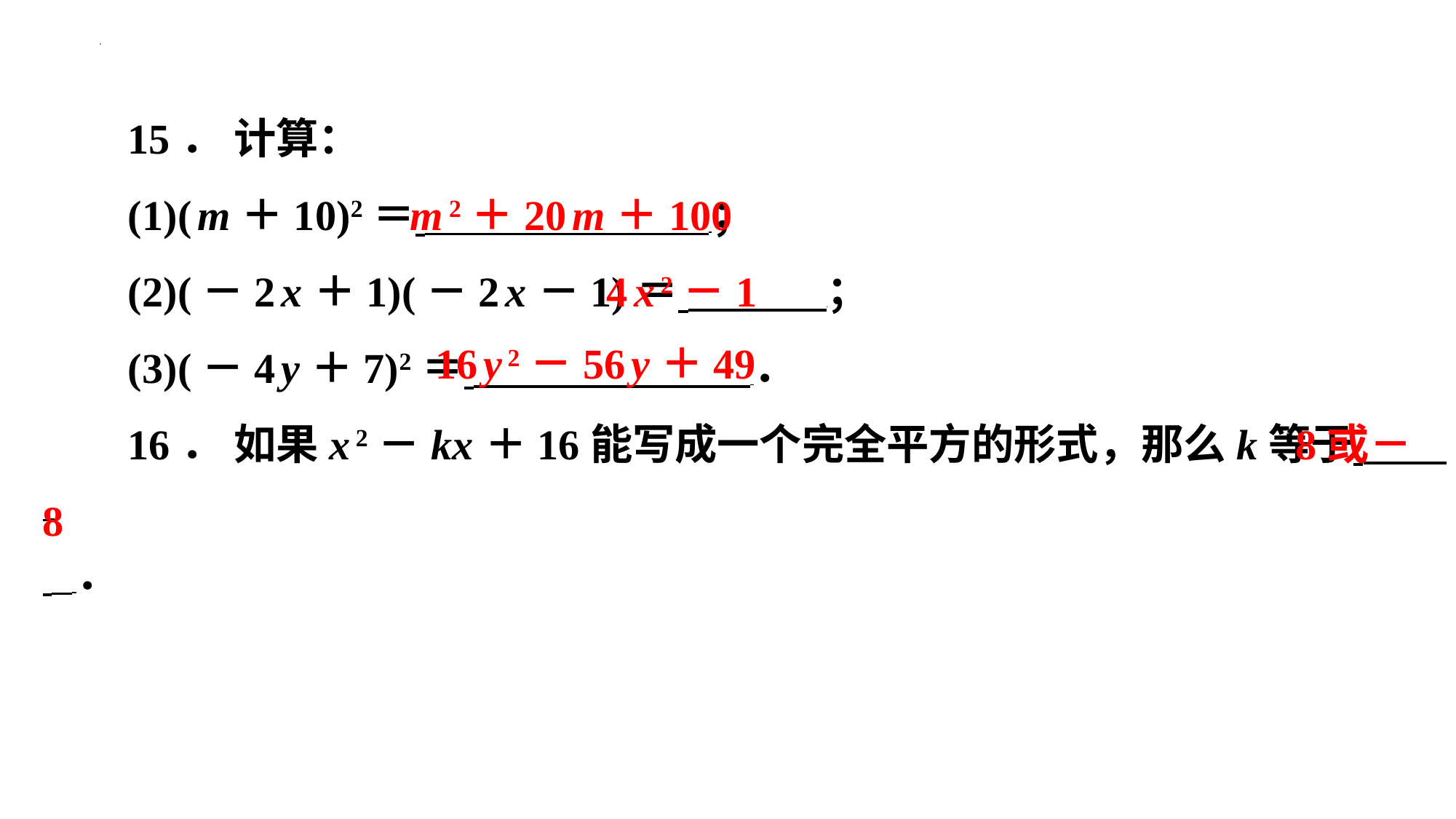

15． 计算：
(1)( m ＋10)2＝                                           ⁠；
(2)(－2 x ＋1)(－2 x －1)＝                      ⁠；
(3)(－4 y ＋7)2＝                                          ⁠．
16． 如果 x 2－ kx ＋16能写成一个完全平方的形式，那么 k 等于                ⁠
     ⁠．
m 2＋20 m ＋100
4 x 2－1
16 y 2－56 y ＋49
8或－
8